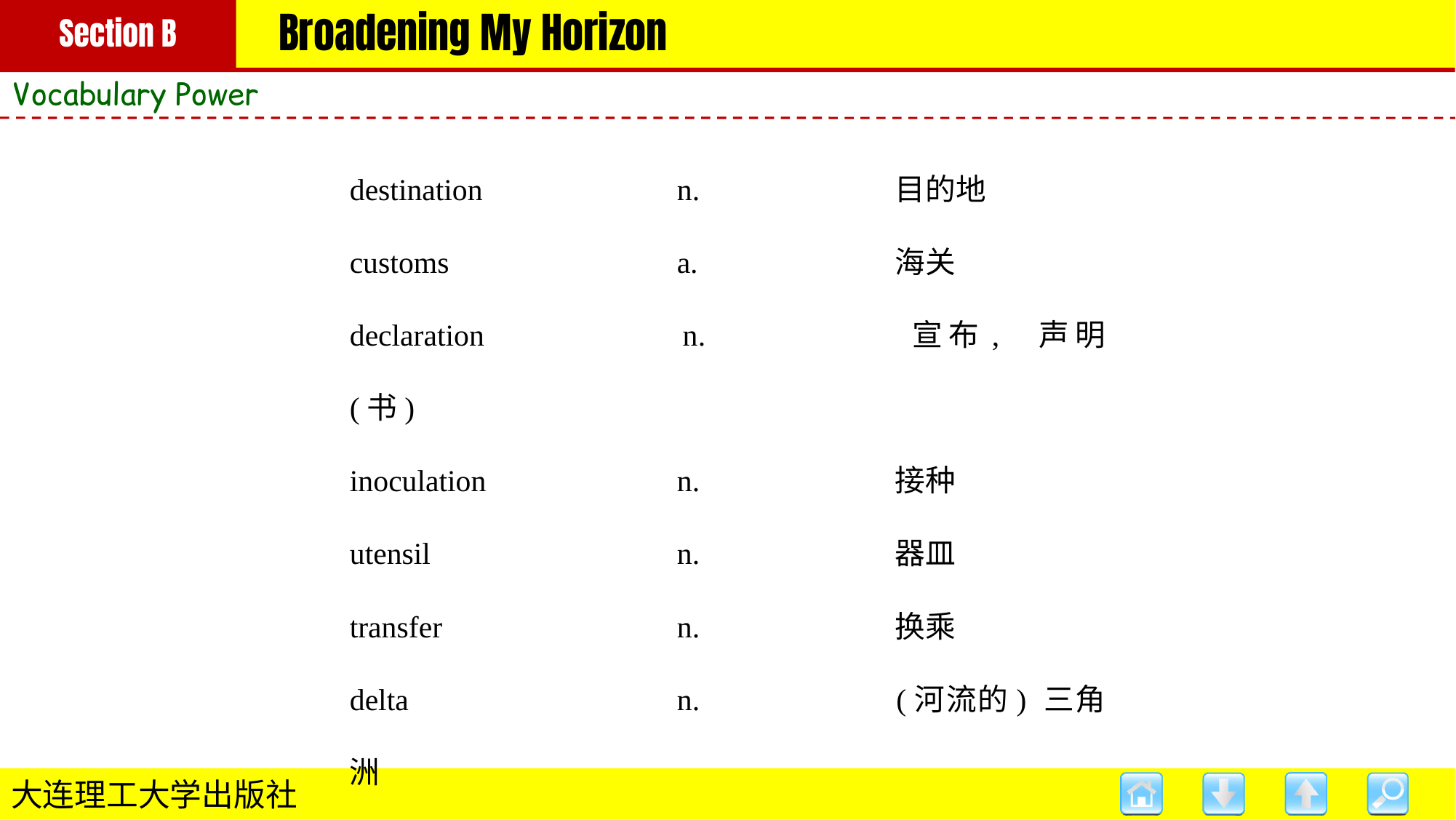

Section B
# Broadening My Horizon
Vocabulary Power
destination 		n. 		目的地
customs 			a. 		海关
declaration 		n. 		宣布,  声明 (书)
inoculation 		n. 		接种
utensil 			n. 		器皿
transfer 			n. 		换乘
delta			n. 		(河流的) 三角洲
toll 			n. 		过路(桥) 费